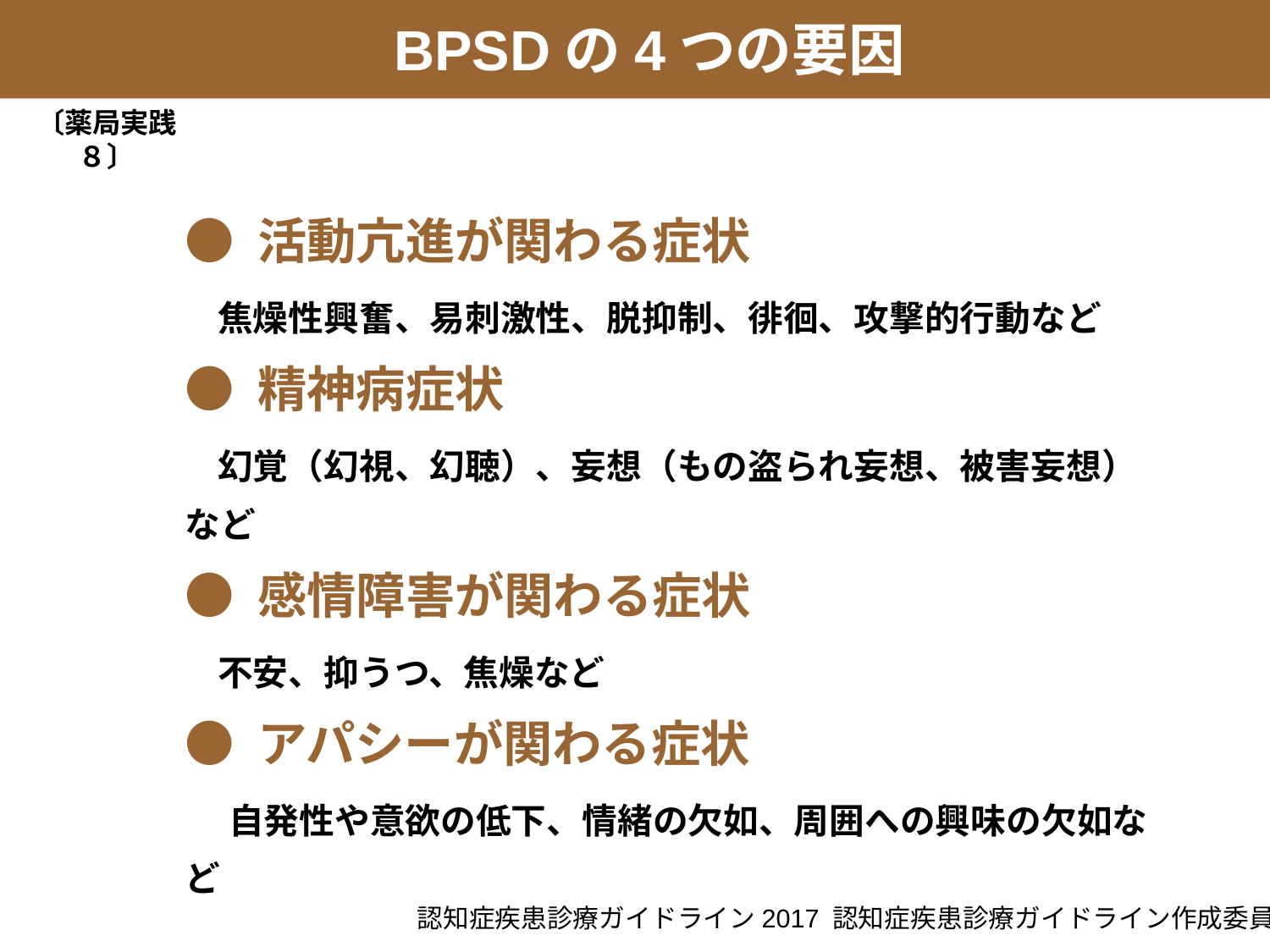

BPSDの4つの要因
〔薬局実践８〕
● 活動亢進が関わる症状
   焦燥性興奮、易刺激性、脱抑制、徘徊、攻撃的行動など
● 精神病症状
   幻覚（幻視、幻聴）、妄想（もの盗られ妄想、被害妄想）など
● 感情障害が関わる症状
   不安、抑うつ、焦燥など
● アパシーが関わる症状
　 自発性や意欲の低下、情緒の欠如、周囲への興味の欠如など
認知症疾患診療ガイドライン2017 認知症疾患診療ガイドライン作成委員会